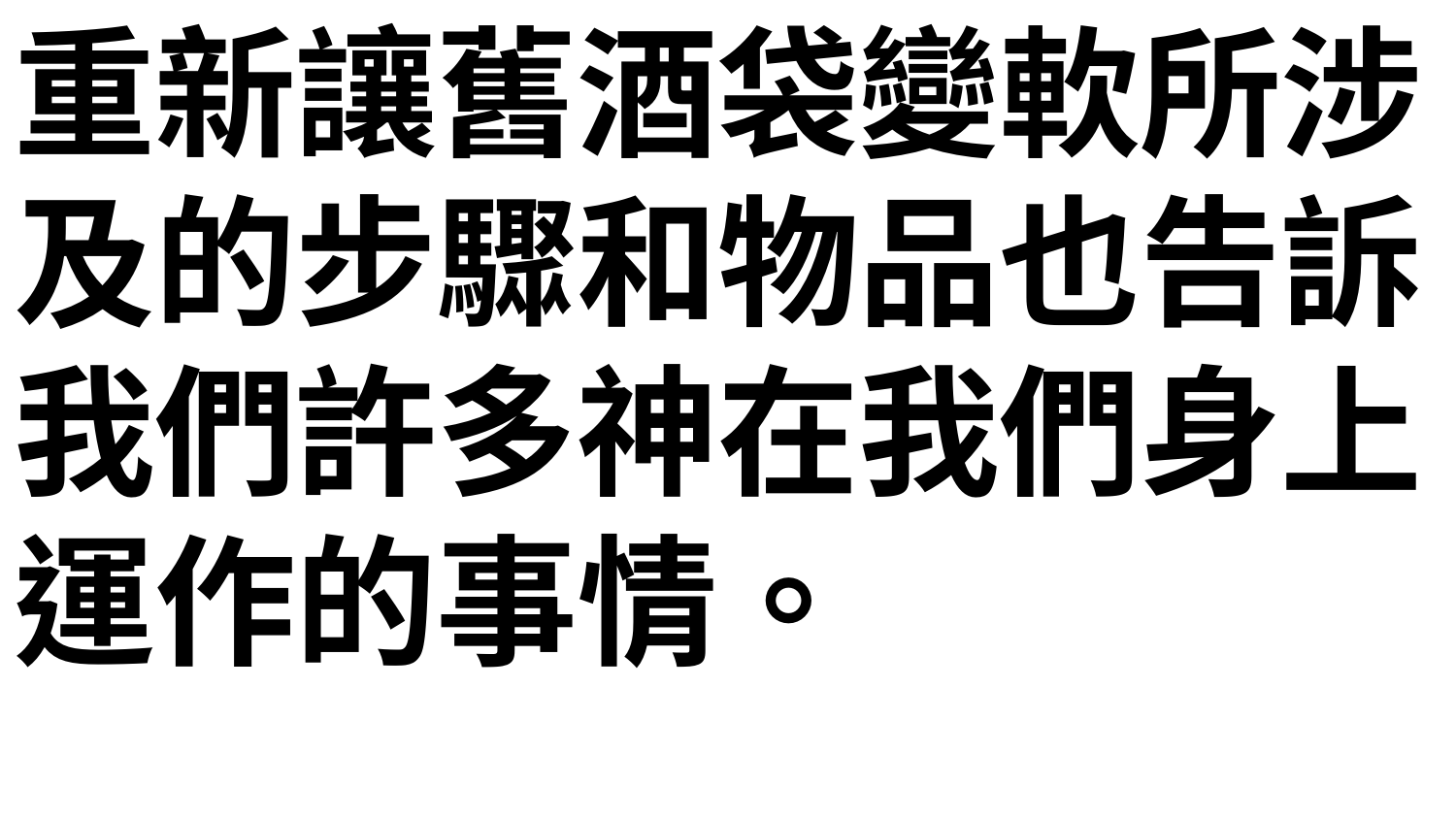

重新讓舊酒袋變軟所涉及的步驟和物品也告訴我們許多神在我們身上運作的事情。